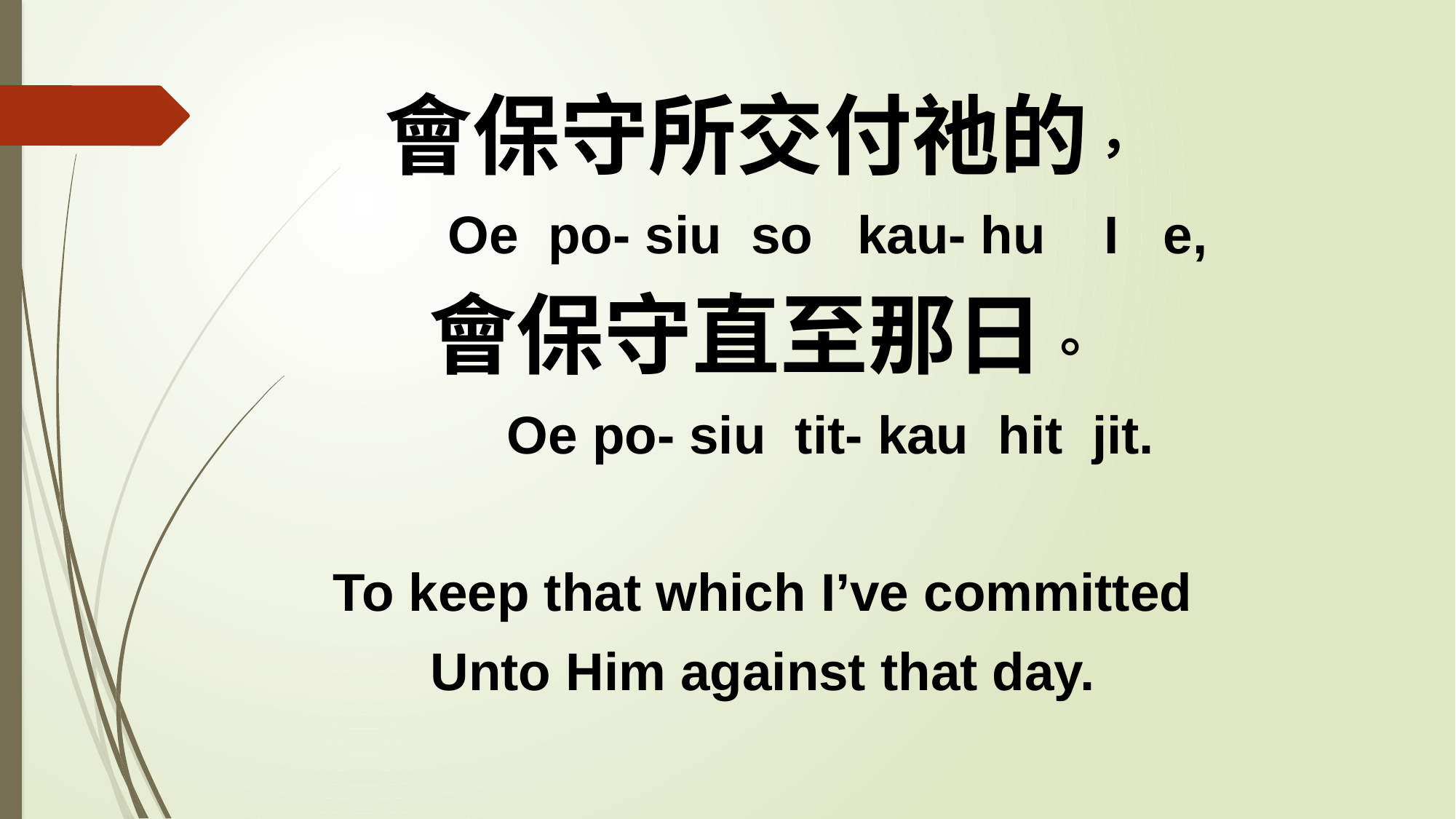

會保守所交付祂的，
              Oe  po- siu  so   kau- hu    I   e,
會保守直至那日。
                  Oe po- siu  tit- kau  hit  jit.

To keep that which I’ve committed
Unto Him against that day.